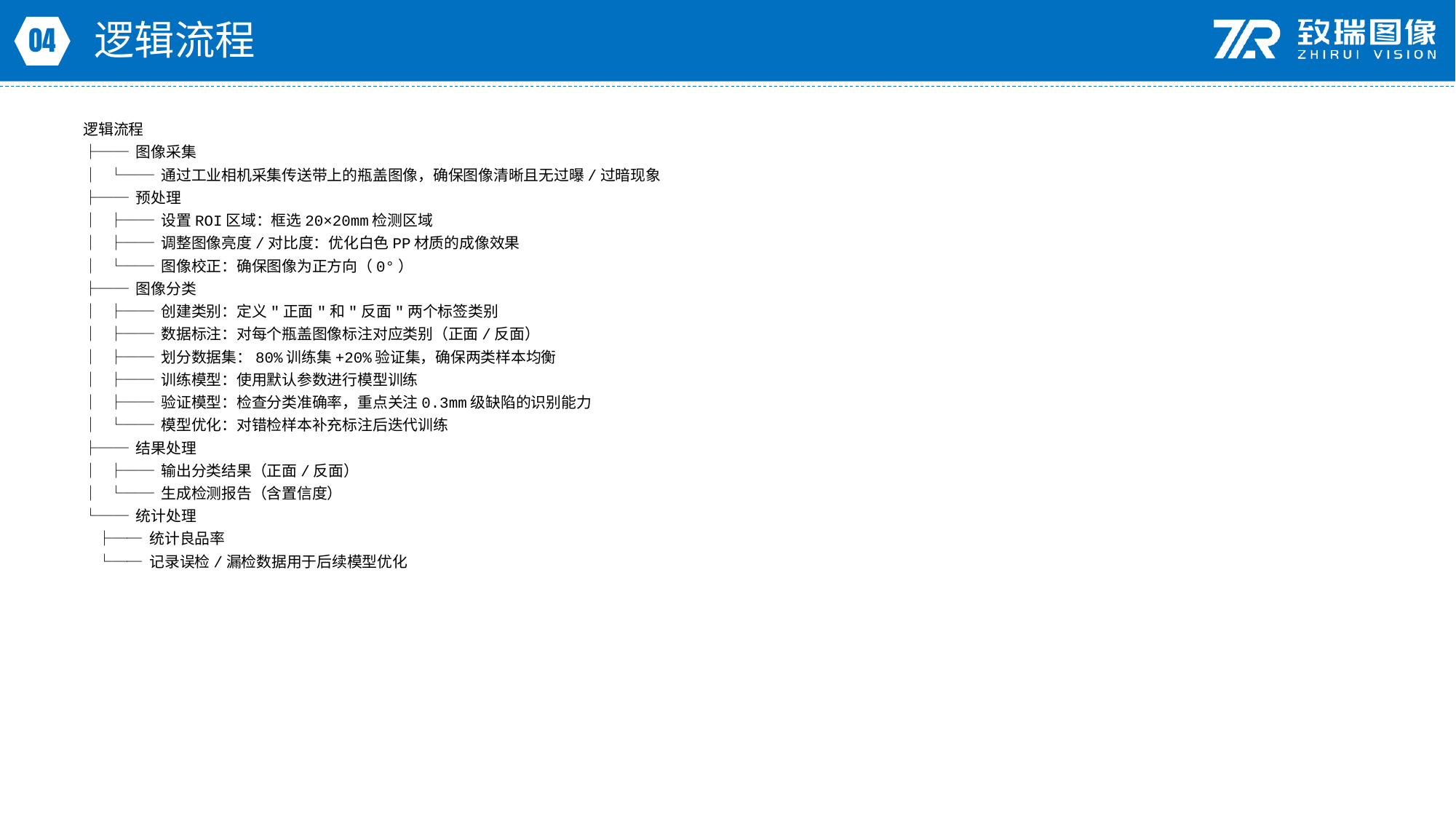

逻辑流程
04

逻辑流程
├── 图像采集
│   └── 通过工业相机采集传送带上的瓶盖图像，确保图像清晰且无过曝/过暗现象
├── 预处理
│   ├── 设置ROI区域：框选20×20mm检测区域
│   ├── 调整图像亮度/对比度：优化白色PP材质的成像效果
│   └── 图像校正：确保图像为正方向（0°）
├── 图像分类
│   ├── 创建类别：定义"正面"和"反面"两个标签类别
│   ├── 数据标注：对每个瓶盖图像标注对应类别（正面/反面）
│   ├── 划分数据集：80%训练集+20%验证集，确保两类样本均衡
│   ├── 训练模型：使用默认参数进行模型训练
│   ├── 验证模型：检查分类准确率，重点关注0.3mm级缺陷的识别能力
│   └── 模型优化：对错检样本补充标注后迭代训练
├── 结果处理
│   ├── 输出分类结果（正面/反面）
│   └── 生成检测报告（含置信度）
└── 统计处理
    ├── 统计良品率
    └── 记录误检/漏检数据用于后续模型优化